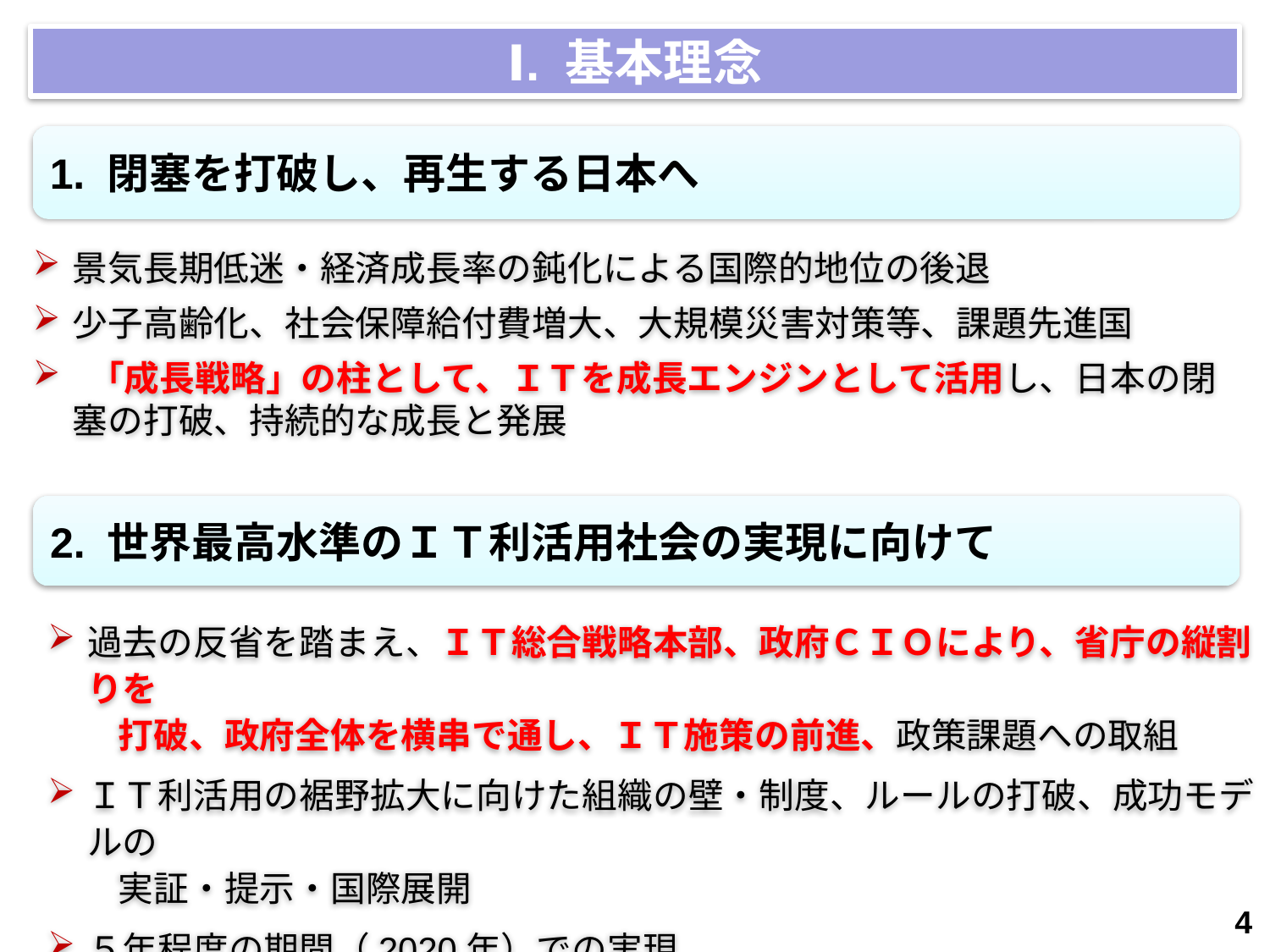

Ⅰ. 基本理念
1. 閉塞を打破し、再生する日本へ
景気長期低迷・経済成長率の鈍化による国際的地位の後退

少子高齢化、社会保障給付費増大、大規模災害対策等、課題先進国

 「成長戦略」の柱として、ＩＴを成長エンジンとして活用し、日本の閉塞の打破、持続的な成長と発展
2. 世界最高水準のＩＴ利活用社会の実現に向けて
過去の反省を踏まえ、ＩＴ総合戦略本部、政府ＣＩＯにより、省庁の縦割りを
　　打破、政府全体を横串で通し、ＩＴ施策の前進、政策課題への取組

ＩＴ利活用の裾野拡大に向けた組織の壁・制度、ルールの打破、成功モデルの
　　実証・提示・国際展開

５年程度の期間（2020年）での実現
4